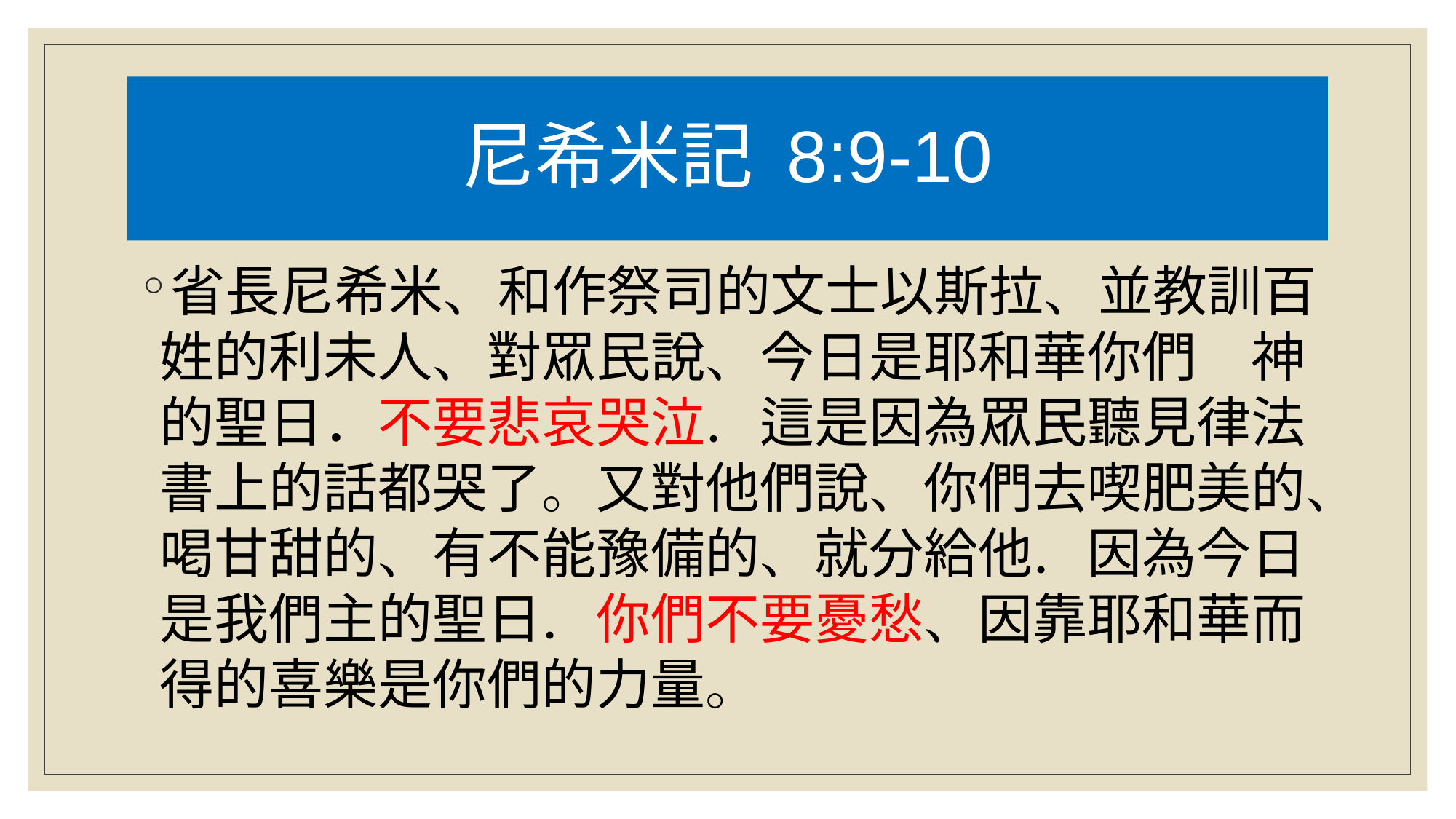

# 尼希米記 8:9-10
省長尼希米、和作祭司的文士以斯拉、並教訓百姓的利未人、對眾民說、今日是耶和華你們　神的聖日．不要悲哀哭泣．這是因為眾民聽見律法書上的話都哭了。又對他們說、你們去喫肥美的、喝甘甜的、有不能豫備的、就分給他．因為今日是我們主的聖日．你們不要憂愁、因靠耶和華而得的喜樂是你們的力量。